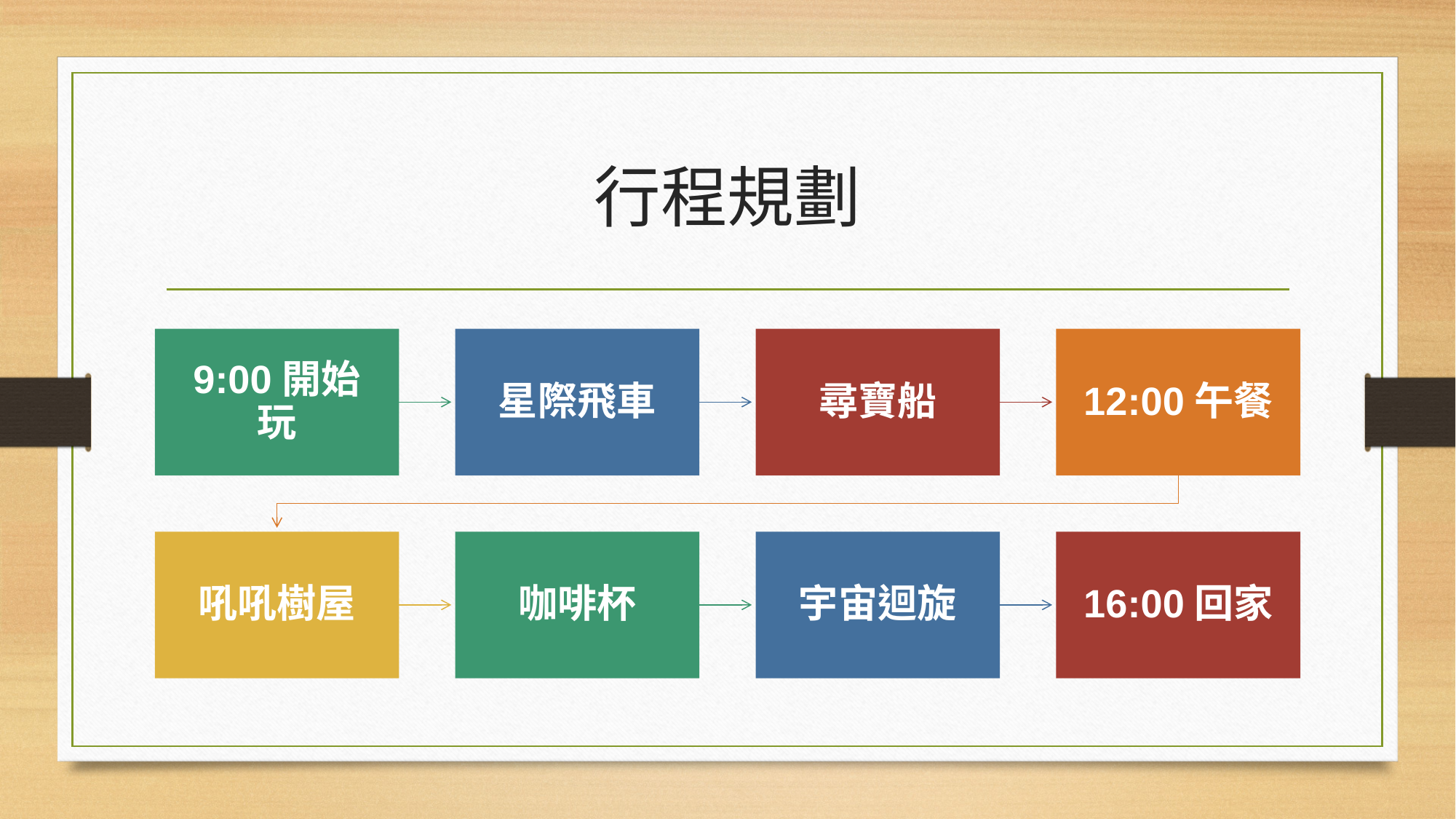

# 行程規劃

9:00開始玩

星際飛車

尋寶船

12:00午餐

吼吼樹屋

咖啡杯

宇宙迴旋
16:00回家